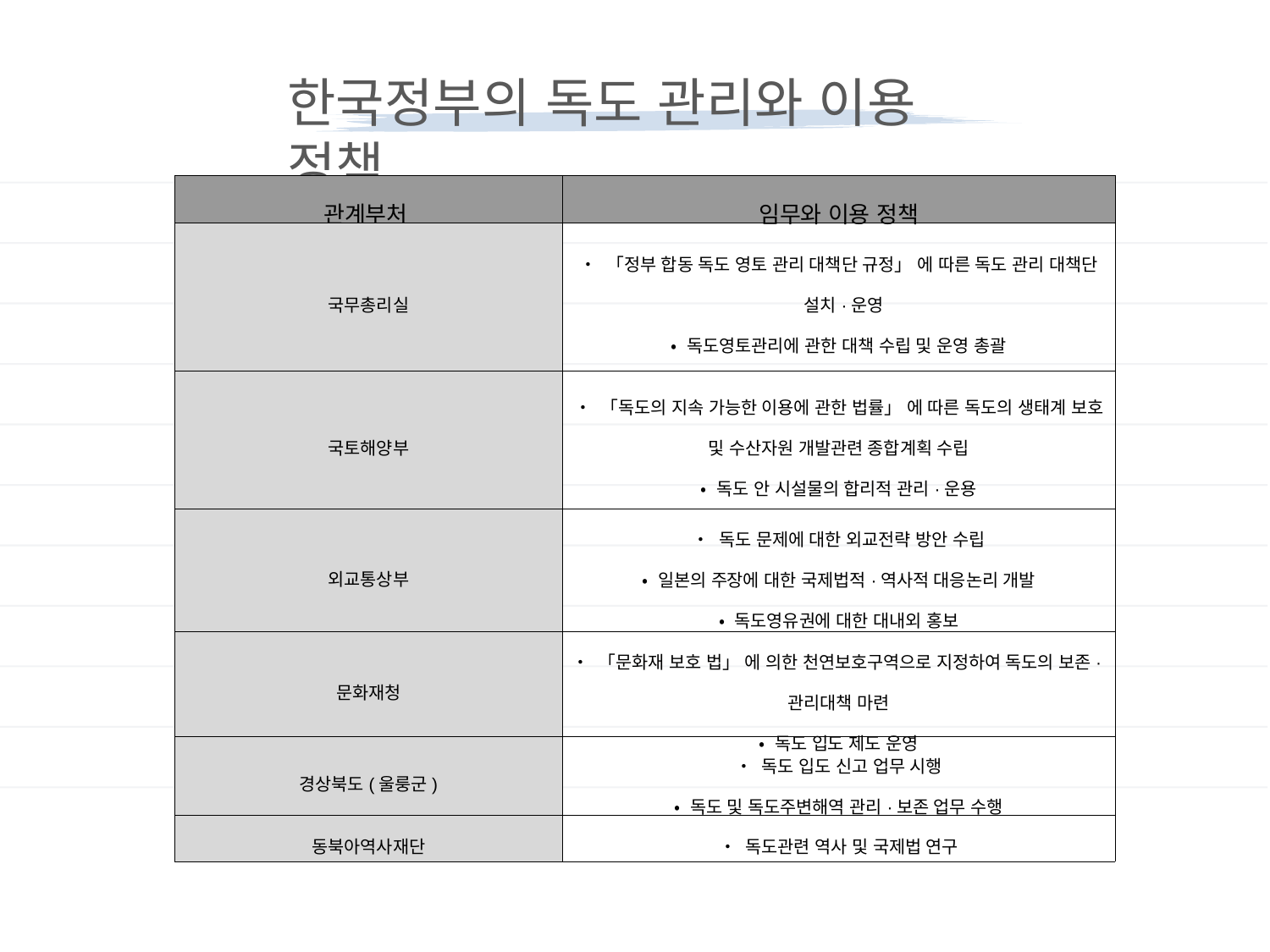

한국정부의 독도 관리와 이용 정책

| 관계부처 | 임무와 이용 정책 |
| --- | --- |
| 국무총리실 | • 「정부 합동 독도 영토 관리 대책단 규정」 에 따른 독도 관리 대책단 설치·운영 • 독도영토관리에 관한 대책 수립 및 운영 총괄 |
| 국토해양부 | • 「독도의 지속 가능한 이용에 관한 법률」 에 따른 독도의 생태계 보호 및 수산자원 개발관련 종합계획 수립 • 독도 안 시설물의 합리적 관리·운용 |
| 외교통상부 | • 독도 문제에 대한 외교전략 방안 수립 • 일본의 주장에 대한 국제법적·역사적 대응논리 개발 • 독도영유권에 대한 대내외 홍보 |
| 문화재청 | • 「문화재 보호 법」 에 의한 천연보호구역으로 지정하여 독도의 보존·관리대책 마련 • 독도 입도 제도 운영 |
| 경상북도(울룽군) | • 독도 입도 신고 업무 시행 • 독도 및 독도주변해역 관리·보존 업무 수행 |
| 동북아역사재단 | • 독도관련 역사 및 국제법 연구 |